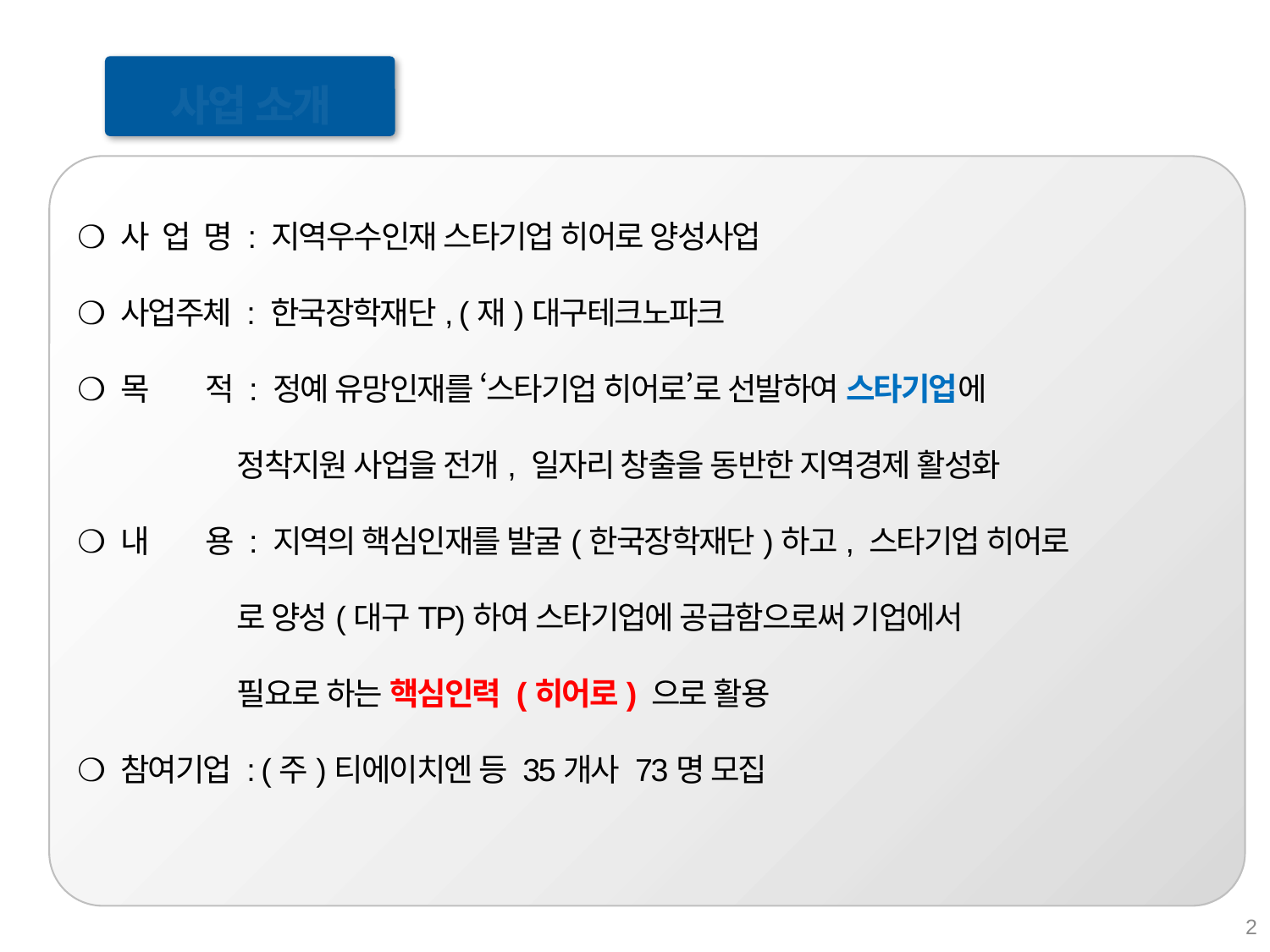

사업 소개

❍ 사  업  명 : 지역우수인재 스타기업 히어로 양성사업
❍ 사업주체 : 한국장학재단, (재)대구테크노파크
❍ 목        적 : 정예 유망인재를 ‘스타기업 히어로’로 선발하여 스타기업에
                     정착지원 사업을 전개, 일자리 창출을 동반한 지역경제 활성화
❍ 내        용 : 지역의 핵심인재를 발굴(한국장학재단)하고, 스타기업 히어로
                     로 양성(대구TP)하여 스타기업에 공급함으로써 기업에서
                     필요로 하는 핵심인력 (히어로) 으로 활용
❍ 참여기업 : (주)티에이치엔 등 35개사 73명 모집

2